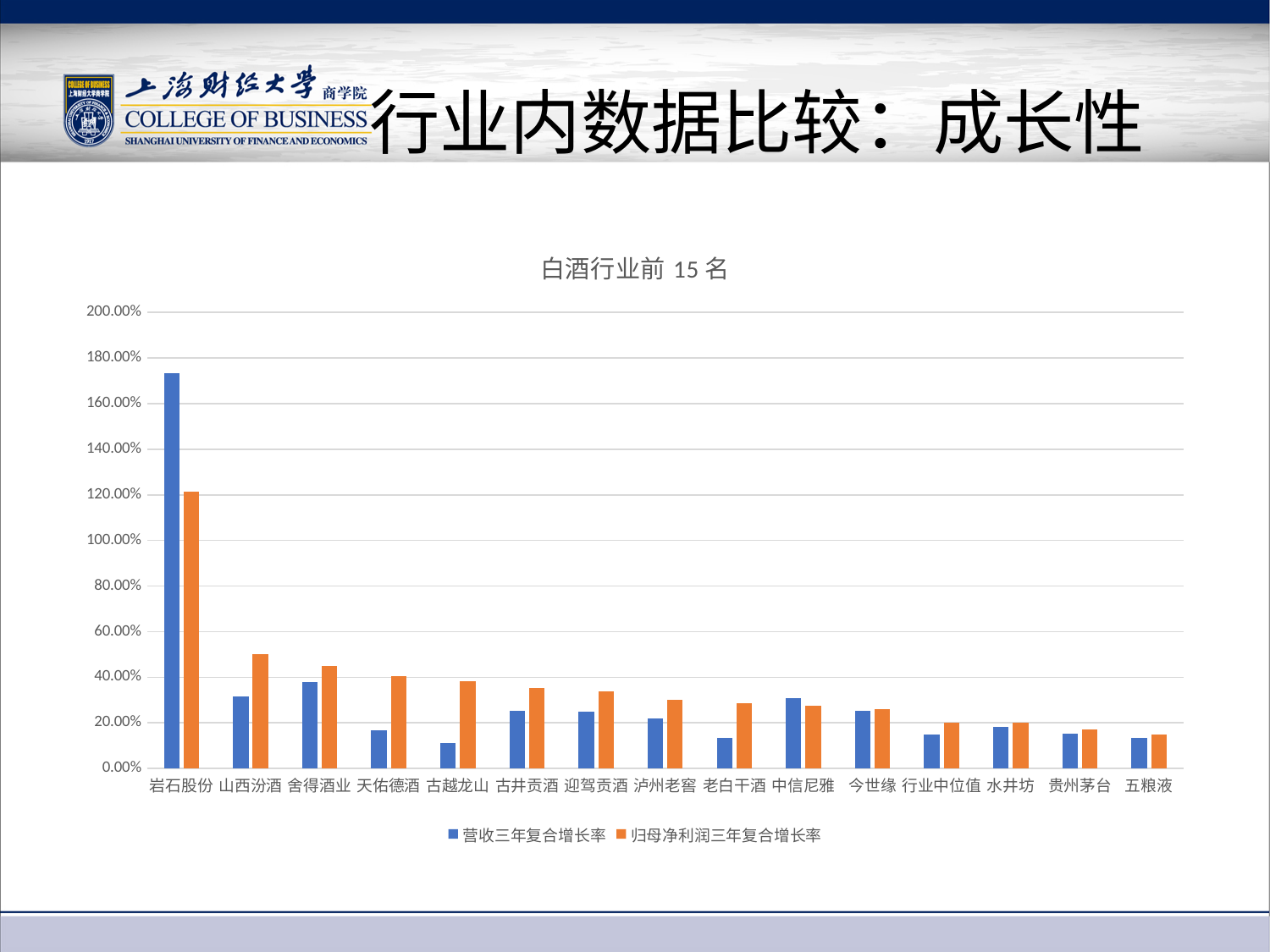

# 行业内数据比较：成长性

### Chart: 白酒行业前15名

| Category | 营收三年复合增长率 | 归母净利润三年复合增长率 |
|---|---|---|
| 岩石股份 | 1.7342 | 1.2141 |
| 山西汾酒 | 0.3166 | 0.5022 |
| 舍得酒业 | 0.3784 | 0.4499 |
| 天佑德酒 | 0.1658 | 0.4058 |
| 古越龙山 | 0.1109 | 0.3813 |
| 古井贡酒 | 0.2531 | 0.3526 |
| 迎驾贡酒 | 0.2486 | 0.3388 |
| 泸州老窖 | 0.2199 | 0.3017 |
| 老白干酒 | 0.1348 | 0.2867 |
| 中信尼雅 | 0.3076 | 0.2733 |
| 今世缘 | 0.254 | 0.2602 |
| 行业中位值 | 0.1486 | 0.2016 |
| 水井坊 | 0.1812 | 0.2016 |
| 贵州茅台 | 0.1539 | 0.1697 |
| 五粮液 | 0.1326 | 0.1483 |